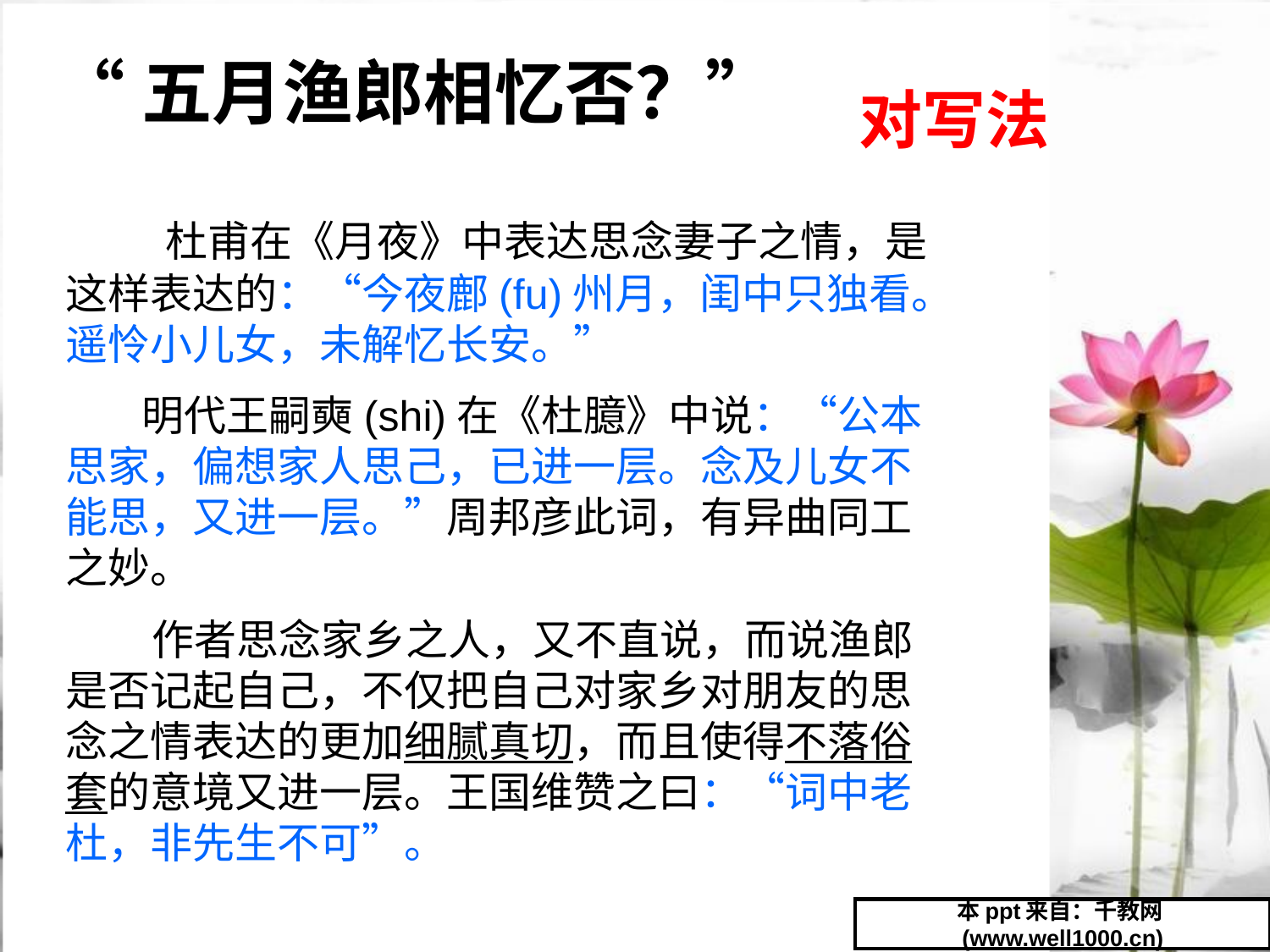

“五月渔郎相忆否？”
对写法
        杜甫在《月夜》中表达思念妻子之情，是这样表达的：“今夜鄜(fu)州月，闺中只独看。遥怜小儿女，未解忆长安。”
       明代王嗣奭(shi)在《杜臆》中说：“公本思家，偏想家人思己，已进一层。念及儿女不能思，又进一层。”周邦彦此词，有异曲同工之妙。
        作者思念家乡之人，又不直说，而说渔郎是否记起自己，不仅把自己对家乡对朋友的思念之情表达的更加细腻真切，而且使得不落俗套的意境又进一层。王国维赞之曰：“词中老杜，非先生不可”。
本ppt来自：千教网(www.well1000.cn)